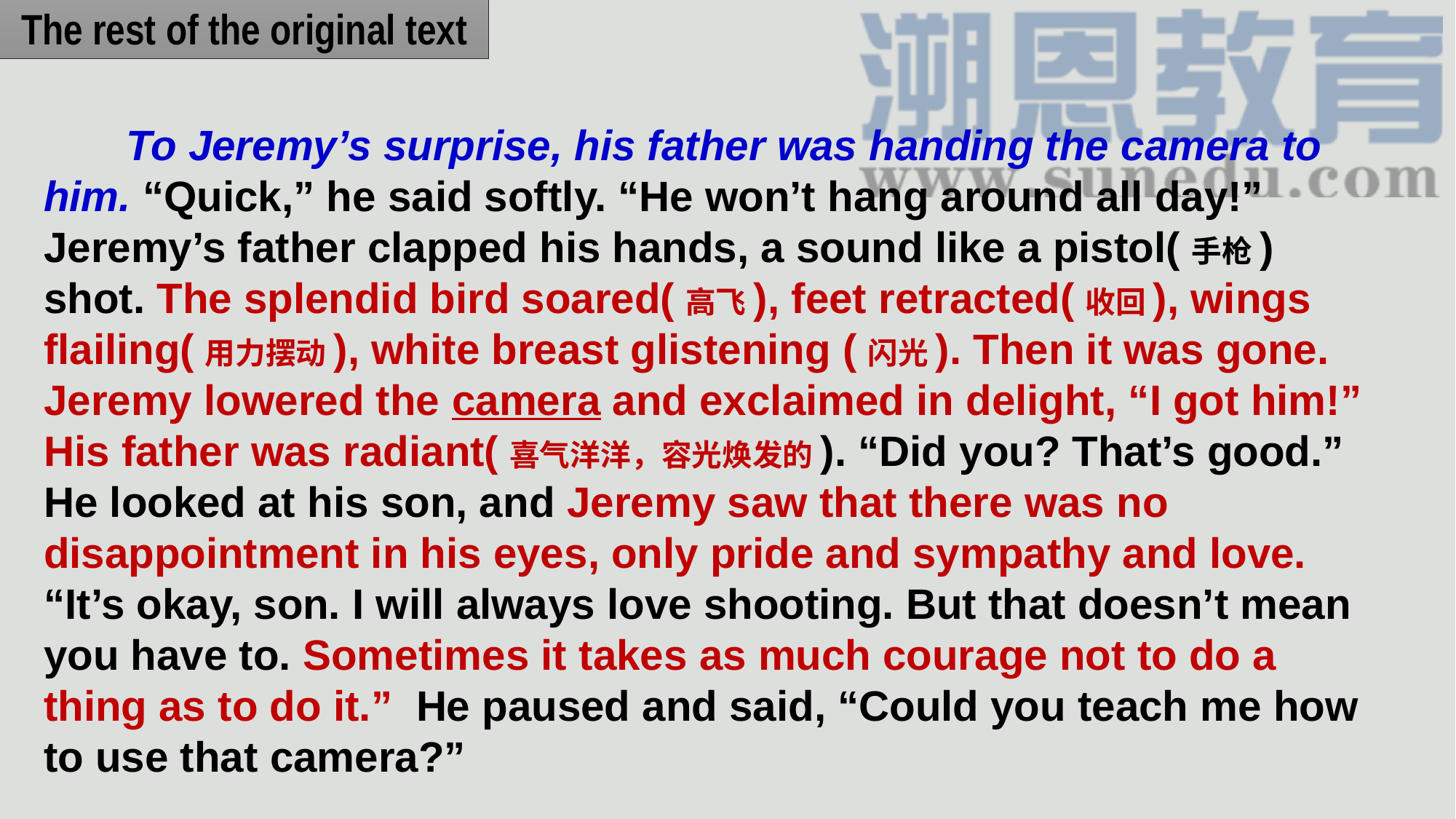

The rest of the original text
       To Jeremy’s surprise, his father was handing the camera to him. “Quick,” he said softly. “He won’t hang around all day!” Jeremy’s father clapped his hands, a sound like a pistol(手枪) shot. The splendid bird soared(高飞), feet retracted(收回), wings flailing(用力摆动), white breast glistening (闪光). Then it was gone. Jeremy lowered the camera and exclaimed in delight, “I got him!” His father was radiant(喜气洋洋，容光焕发的). “Did you? That’s good.” He looked at his son, and Jeremy saw that there was no disappointment in his eyes, only pride and sympathy and love. “It’s okay, son. I will always love shooting. But that doesn’t mean you have to. Sometimes it takes as much courage not to do a thing as to do it.”  He paused and said, “Could you teach me how to use that camera?”